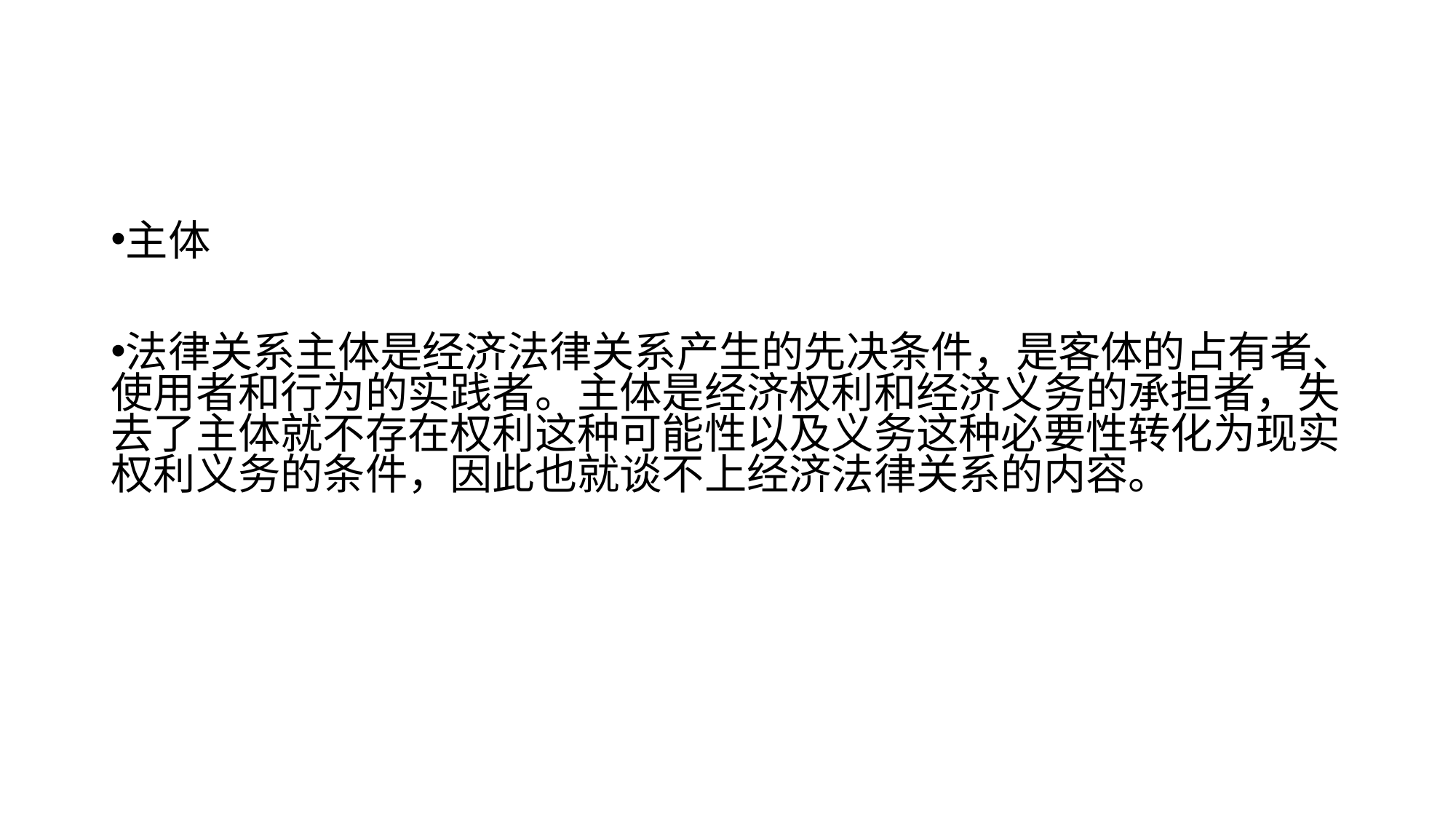

#
主体

法律关系主体是经济法律关系产生的先决条件，是客体的占有者、使用者和行为的实践者。主体是经济权利和经济义务的承担者，失去了主体就不存在权利这种可能性以及义务这种必要性转化为现实权利义务的条件，因此也就谈不上经济法律关系的内容。